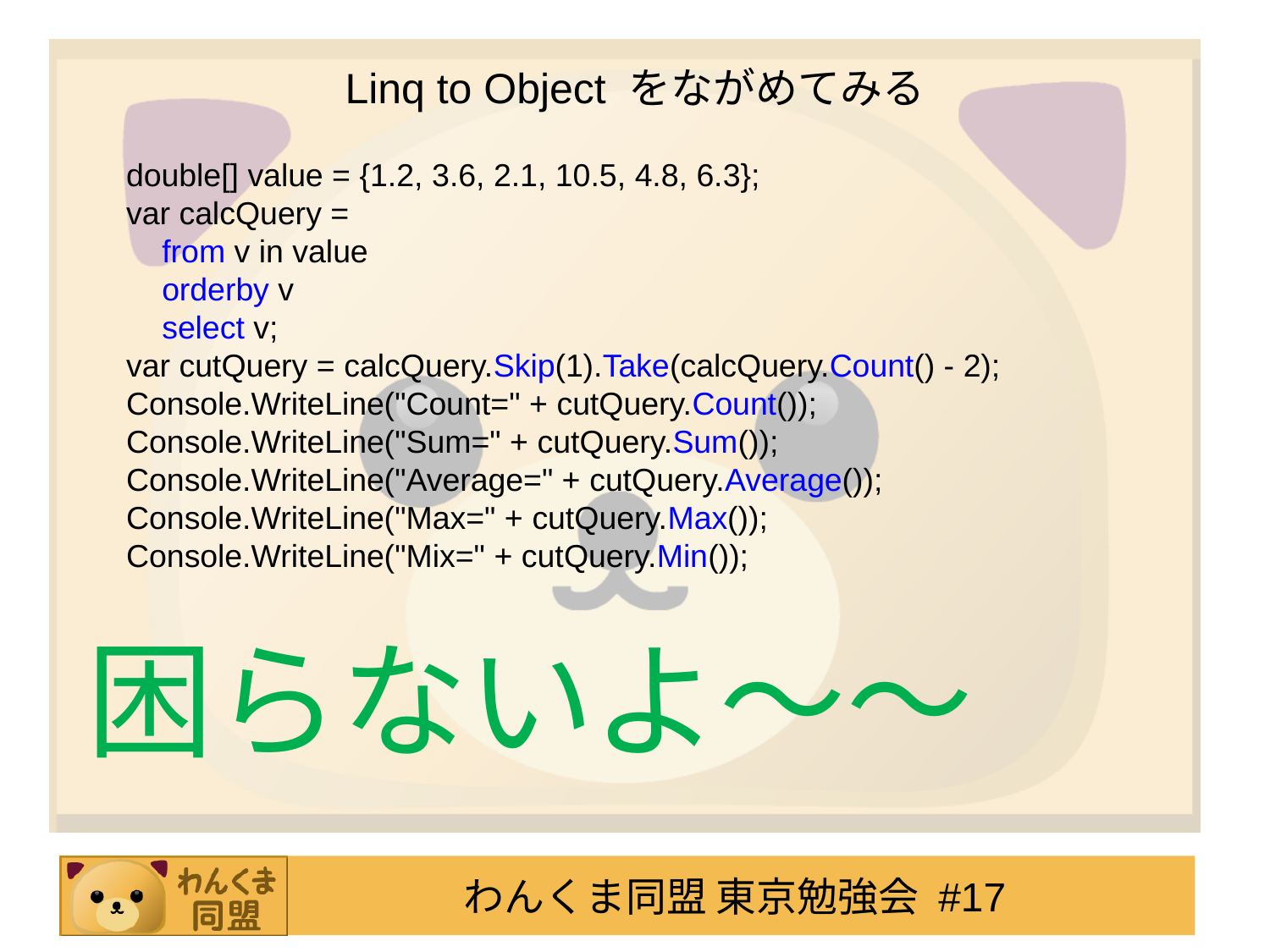

# Linq to Object をながめてみる
double[] value = {1.2, 3.6, 2.1, 10.5, 4.8, 6.3};
var calcQuery =
    from v in value
    orderby v
    select v;
var cutQuery = calcQuery.Skip(1).Take(calcQuery.Count() - 2);
Console.WriteLine("Count=" + cutQuery.Count());
Console.WriteLine("Sum=" + cutQuery.Sum());
Console.WriteLine("Average=" + cutQuery.Average());
Console.WriteLine("Max=" + cutQuery.Max());
Console.WriteLine("Mix=" + cutQuery.Min());

困らないよ～～